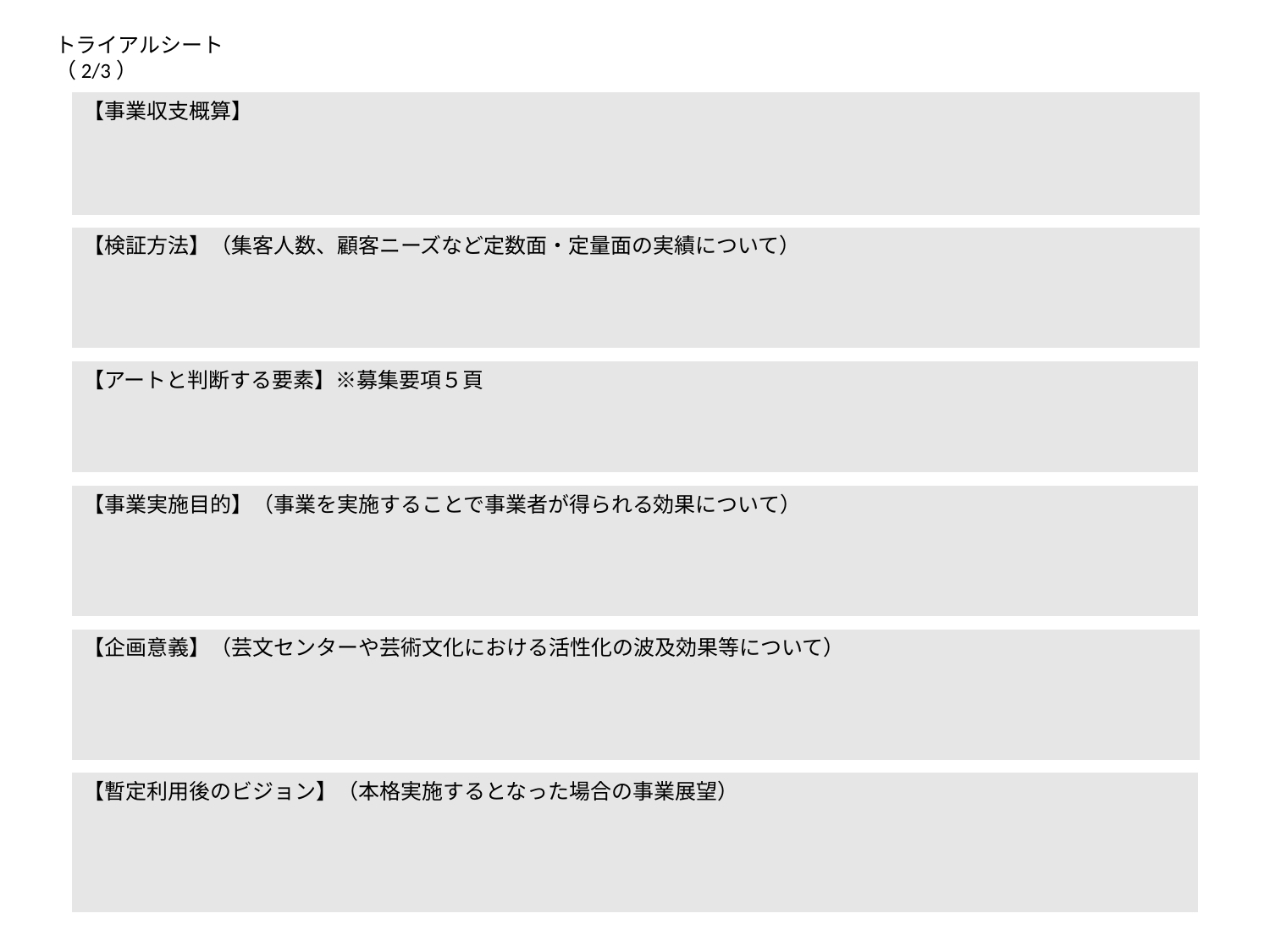

トライアルシート（2/3）
【事業収支概算】
【検証方法】（集客人数、顧客ニーズなど定数面・定量面の実績について）
【アートと判断する要素】※募集要項５頁
【事業実施目的】（事業を実施することで事業者が得られる効果について）
【企画意義】（芸文センターや芸術文化における活性化の波及効果等について）
【暫定利用後のビジョン】（本格実施するとなった場合の事業展望）